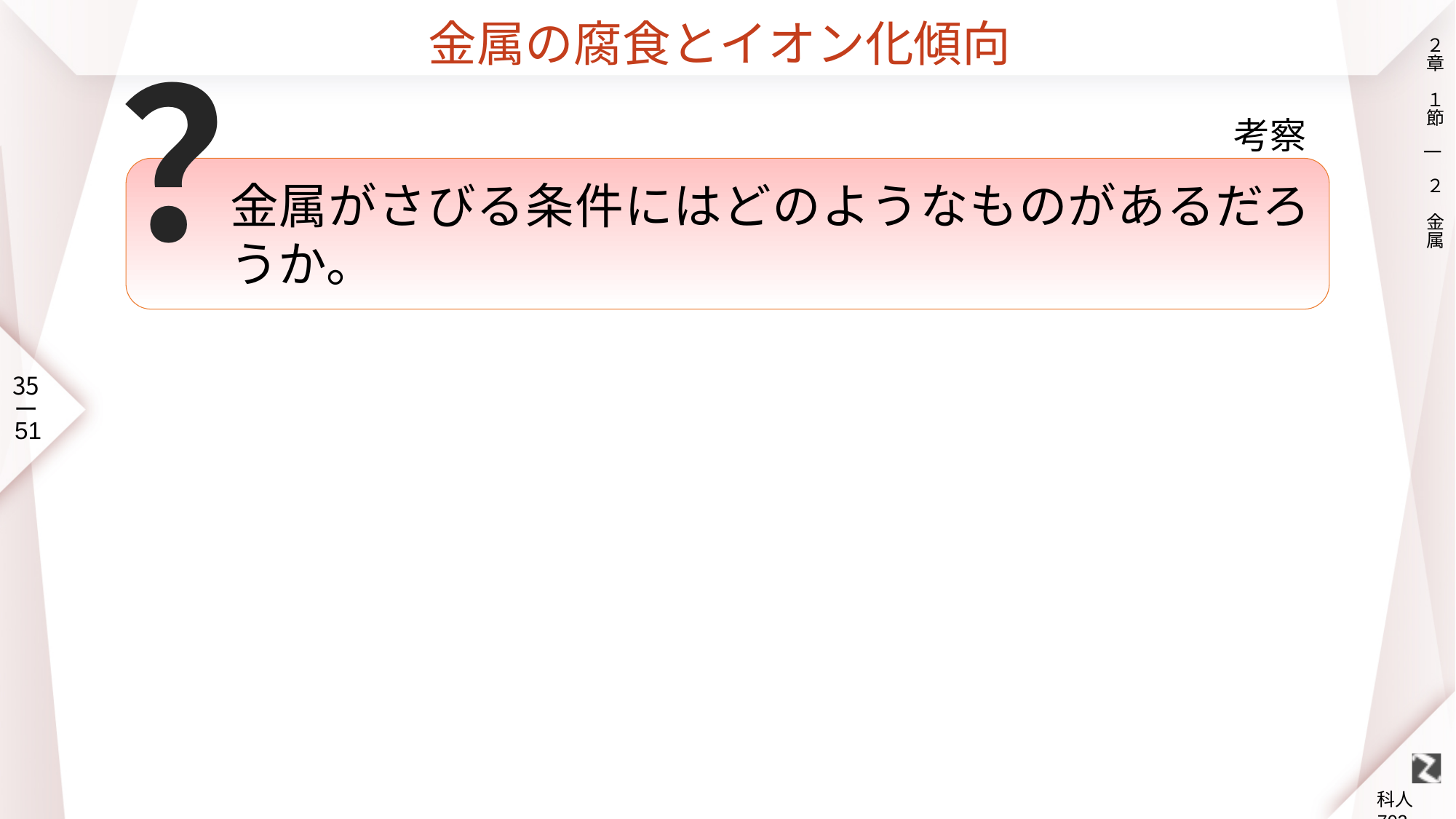

# 金属の腐食とイオン化傾向
２章　１節　|　２　金属
？
考察
金属がさびる条件にはどのようなものがあるだろうか。